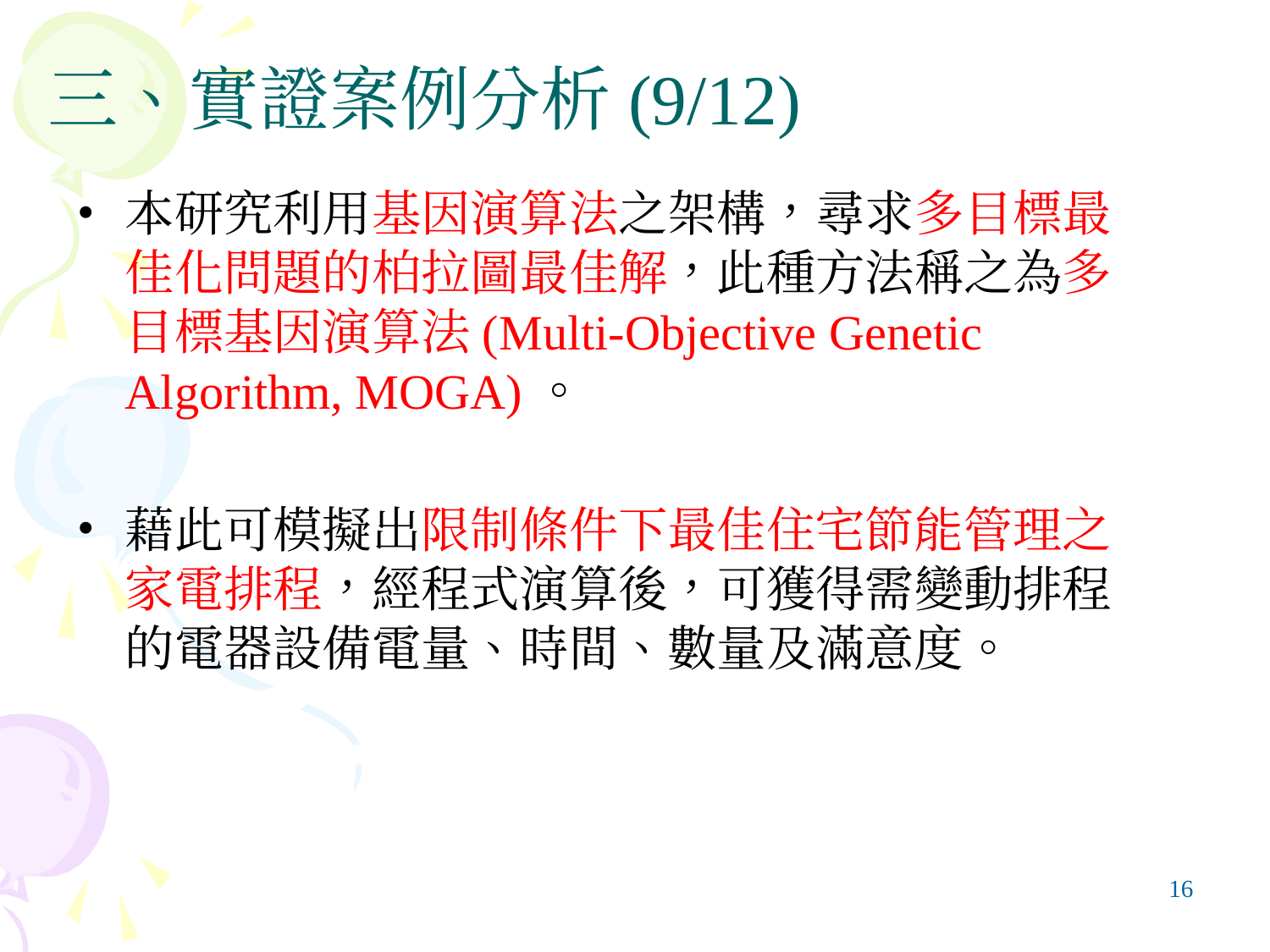

# 三、實證案例分析(9/12)
本研究利用基因演算法之架構，尋求多目標最佳化問題的柏拉圖最佳解，此種方法稱之為多目標基因演算法(Multi-Objective Genetic Algorithm, MOGA)。

藉此可模擬出限制條件下最佳住宅節能管理之家電排程，經程式演算後，可獲得需變動排程的電器設備電量、時間、數量及滿意度。

16